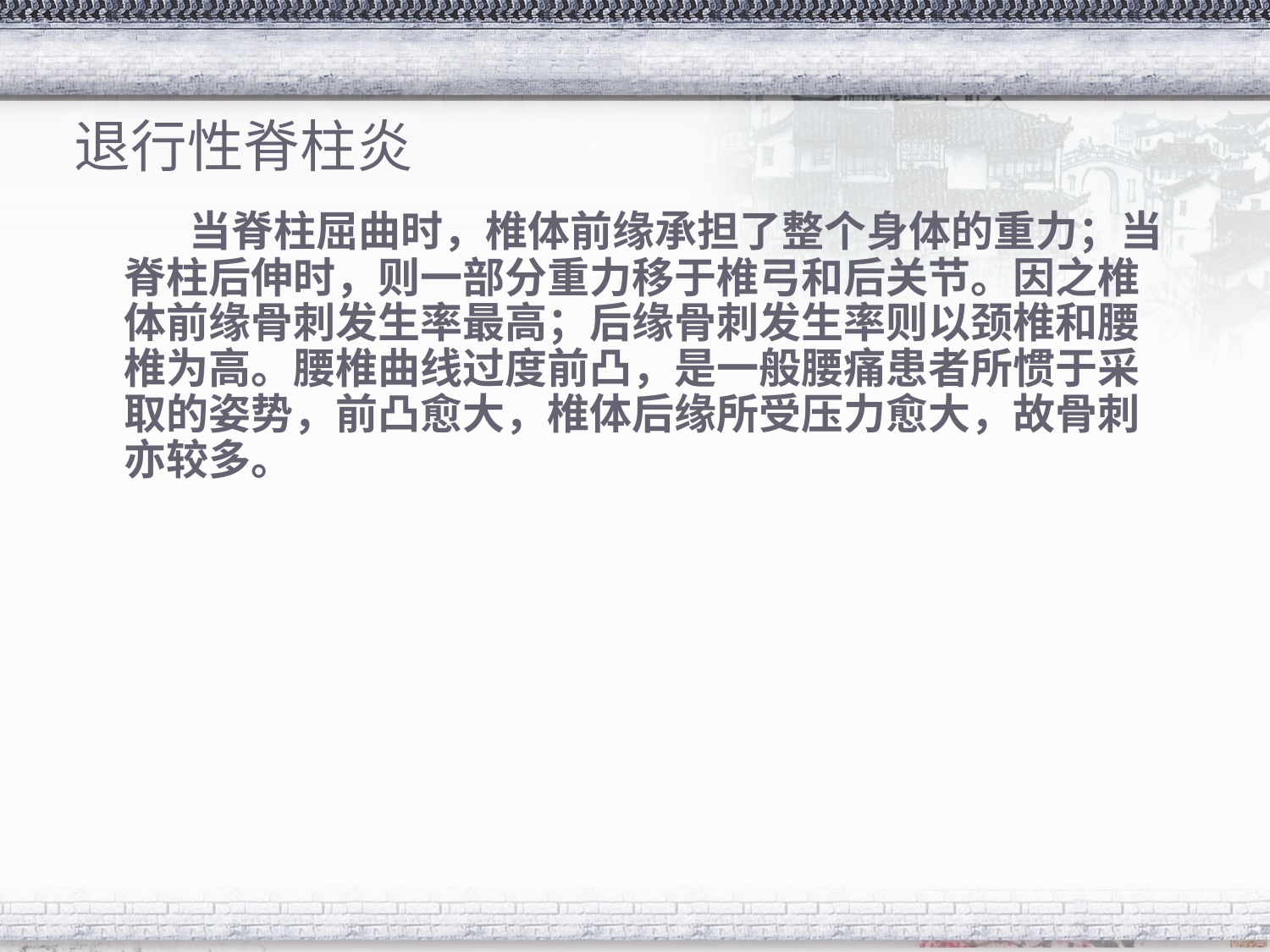

# 退行性脊柱炎
           当脊柱屈曲时，椎体前缘承担了整个身体的重力；当脊柱后伸时，则一部分重力移于椎弓和后关节。因之椎体前缘骨刺发生率最高；后缘骨刺发生率则以颈椎和腰椎为高。腰椎曲线过度前凸，是一般腰痛患者所惯于采取的姿势，前凸愈大，椎体后缘所受压力愈大，故骨刺亦较多。